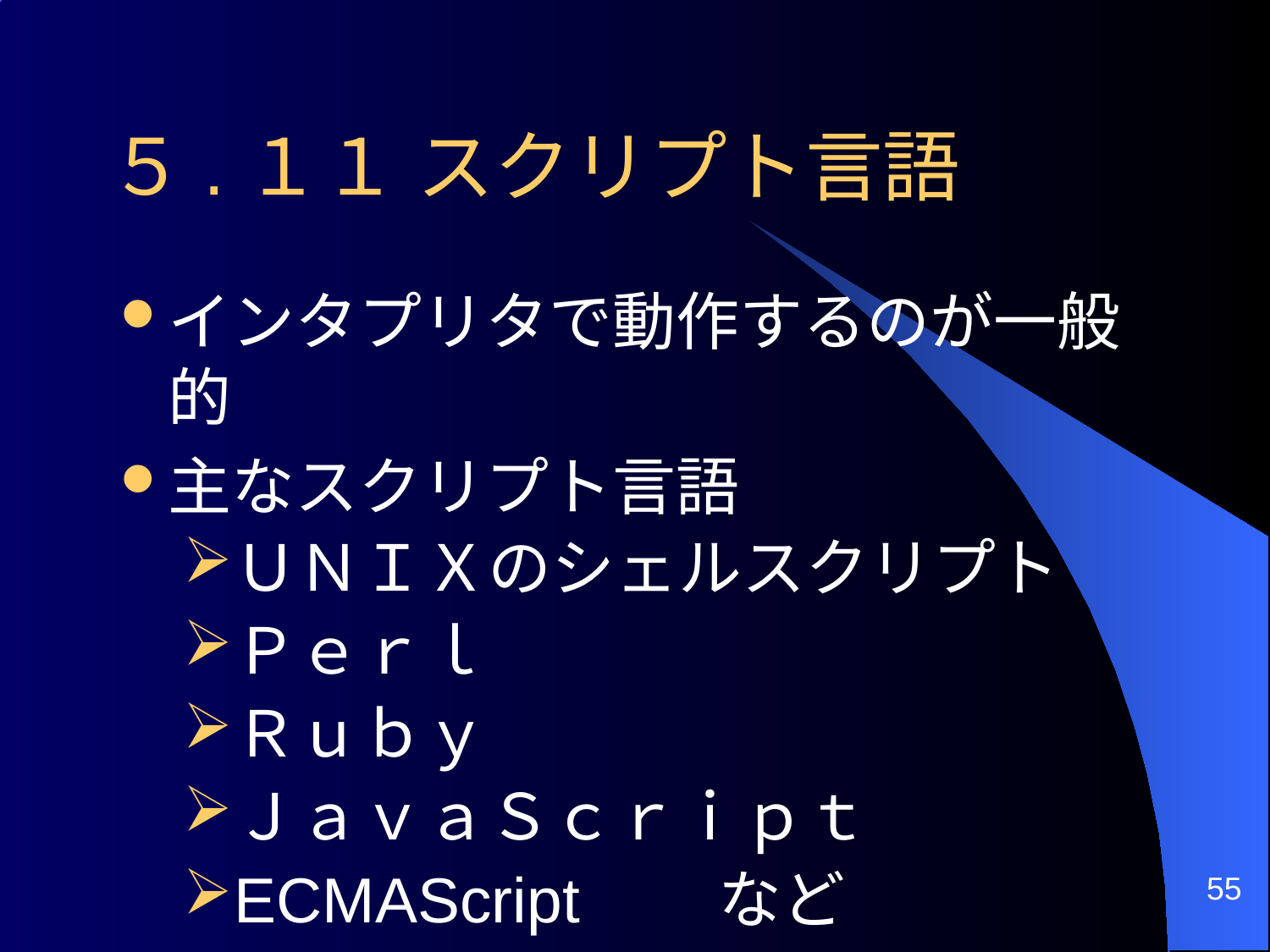

# ５.１１ スクリプト言語
インタプリタで動作するのが一般的
主なスクリプト言語
ＵＮＩＸのシェルスクリプト
Ｐｅｒｌ
Ｒｕｂｙ
ＪａｖａＳｃｒｉｐｔ
ECMAScript       など
55